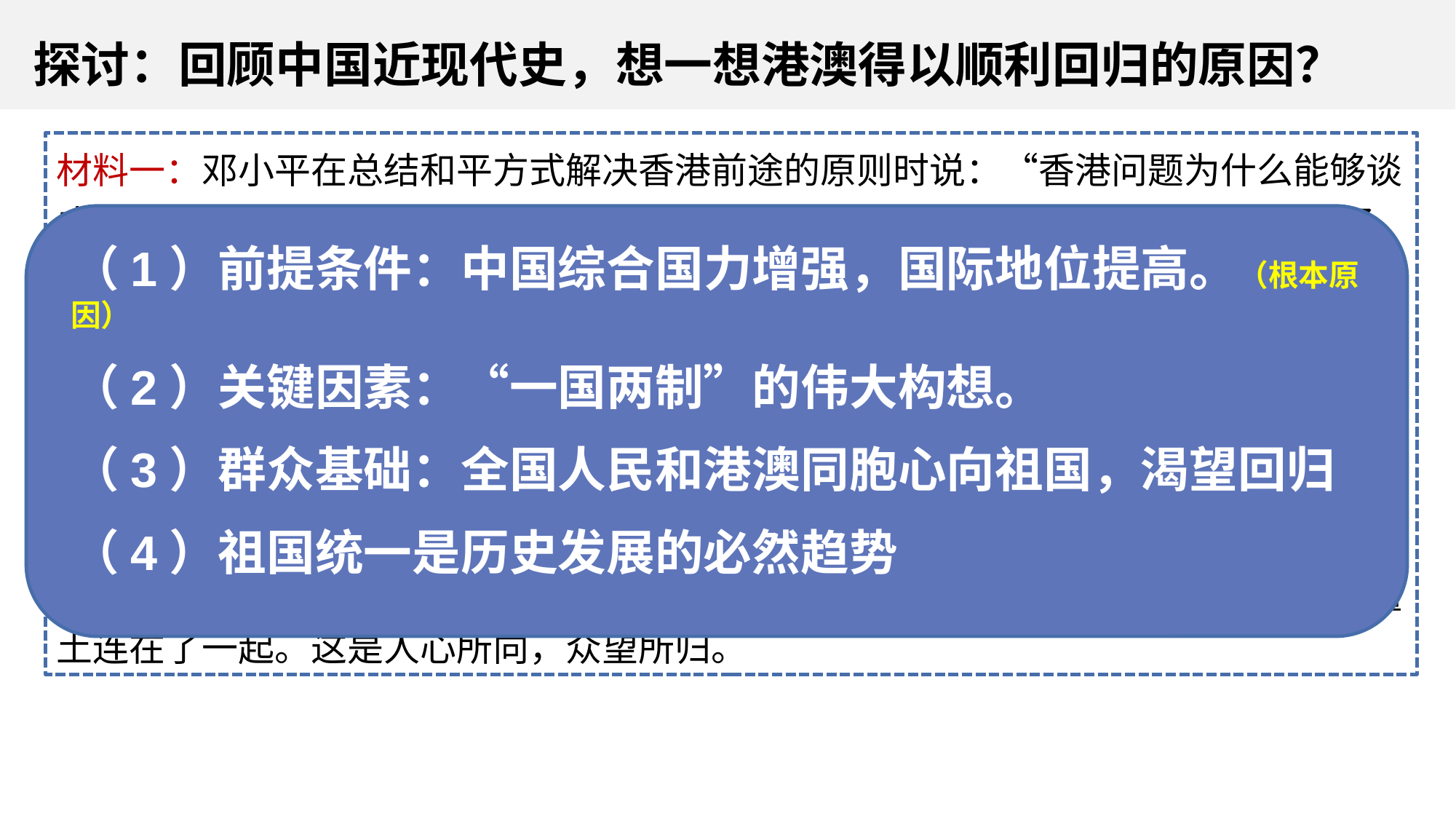

探讨：回顾中国近现代史，想一想港澳得以顺利回归的原因？
材料一：邓小平在总结和平方式解决香港前途的原则时说：“香港问题为什么能够谈成呢？ ……主要是我们这个国家这几年发展起来了……当然，香港问题能够解决好，还是由于“一国两制”的根本方针或者说战略搞对了……也是中英双方努力的结果。

材料二：对英国来说，这不是也不可能是胜利，因为我们是同一个不愿妥协和实力上远占优势的对手打交道。英国在谈开始时并不打算把香港整个交还中国，到最后不得不同意交还整个香港地区。这是英国不情愿而又不得不做的。                ——撒切尔

材料三：比利时前总理说，在被英国占领了一个半世纪后，香港终于与伟大的祖国疆土连在了一起。这是人心所向，众望所归。

（1）前提条件：中国综合国力增强，国际地位提高。（根本原因）
（2）关键因素：“一国两制”的伟大构想。
（3）群众基础：全国人民和港澳同胞心向祖国，渴望回归
（4）祖国统一是历史发展的必然趋势